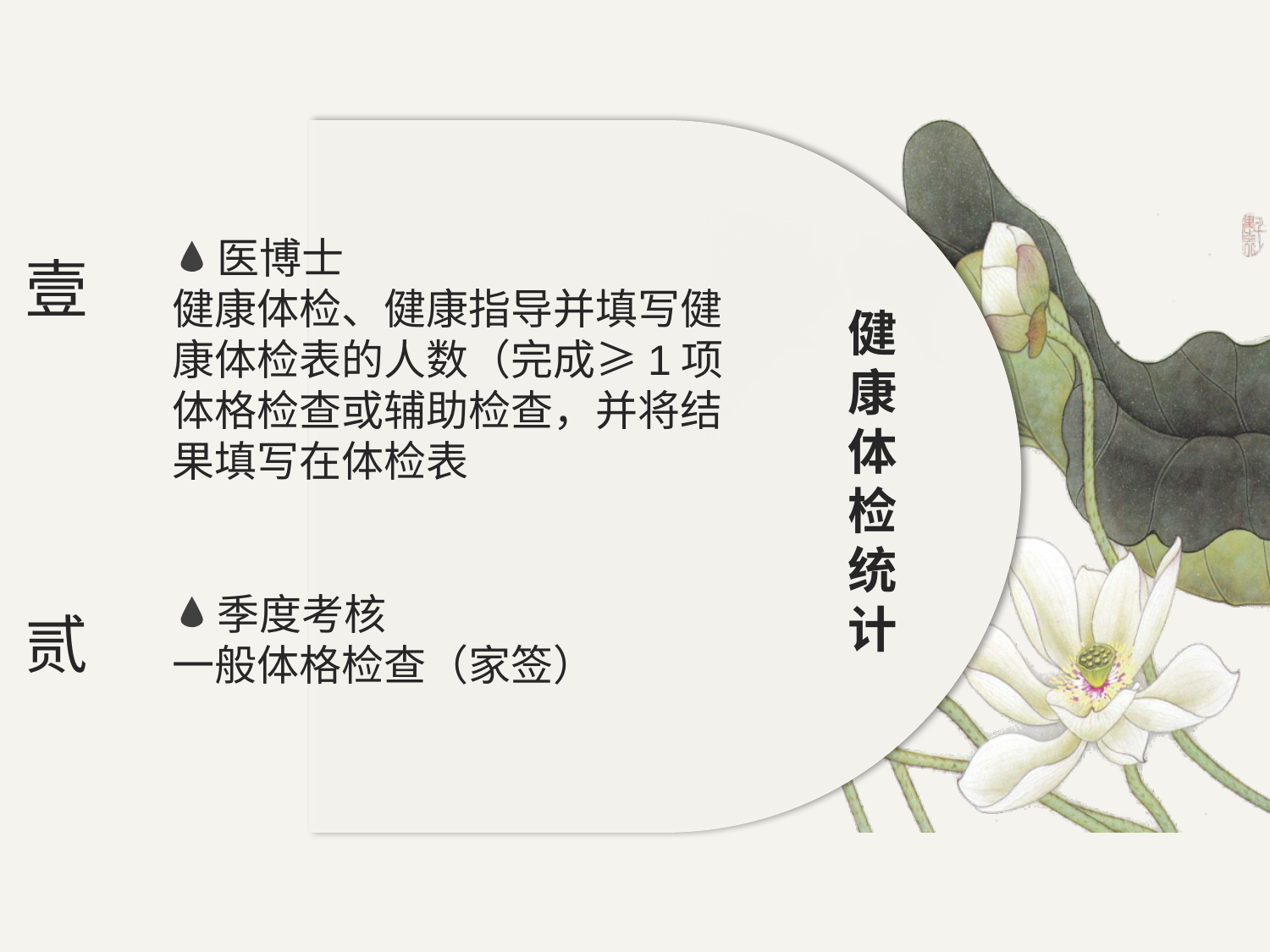

医博士
壹

健康体检、健康指导并填写健康体检表的人数（完成≥1项体格检查或辅助检查，并将结果填写在体检表
健康体检统计
季度考核
贰

一般体格检查（家签）